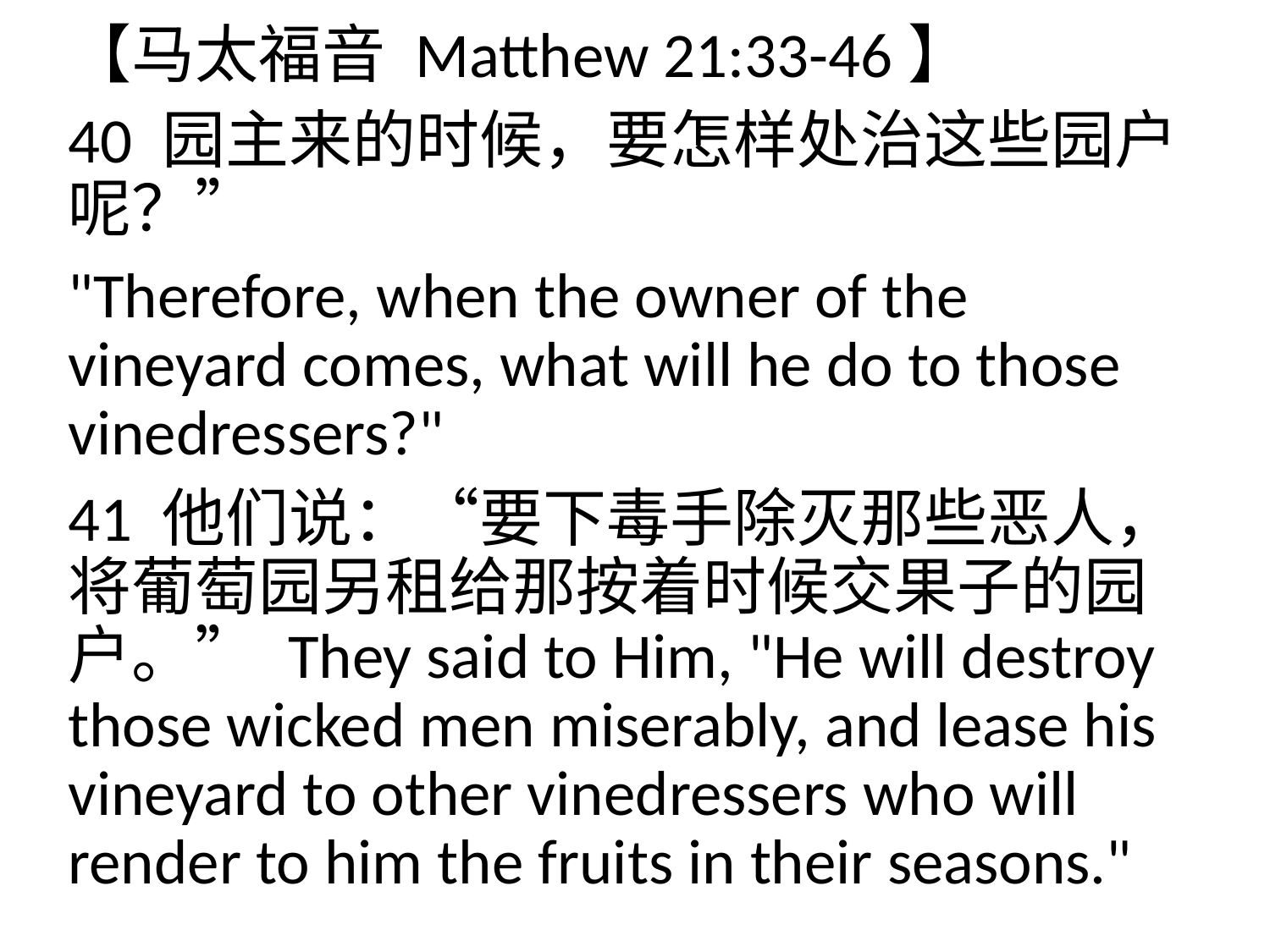

【马太福音 Matthew 21:33-46】
40 园主来的时候，要怎样处治这些园户呢？”
"Therefore, when the owner of the vineyard comes, what will he do to those vinedressers?"
41 他们说：“要下毒手除灭那些恶人，将葡萄园另租给那按着时候交果子的园户。” They said to Him, "He will destroy those wicked men miserably, and lease his vineyard to other vinedressers who will render to him the fruits in their seasons."